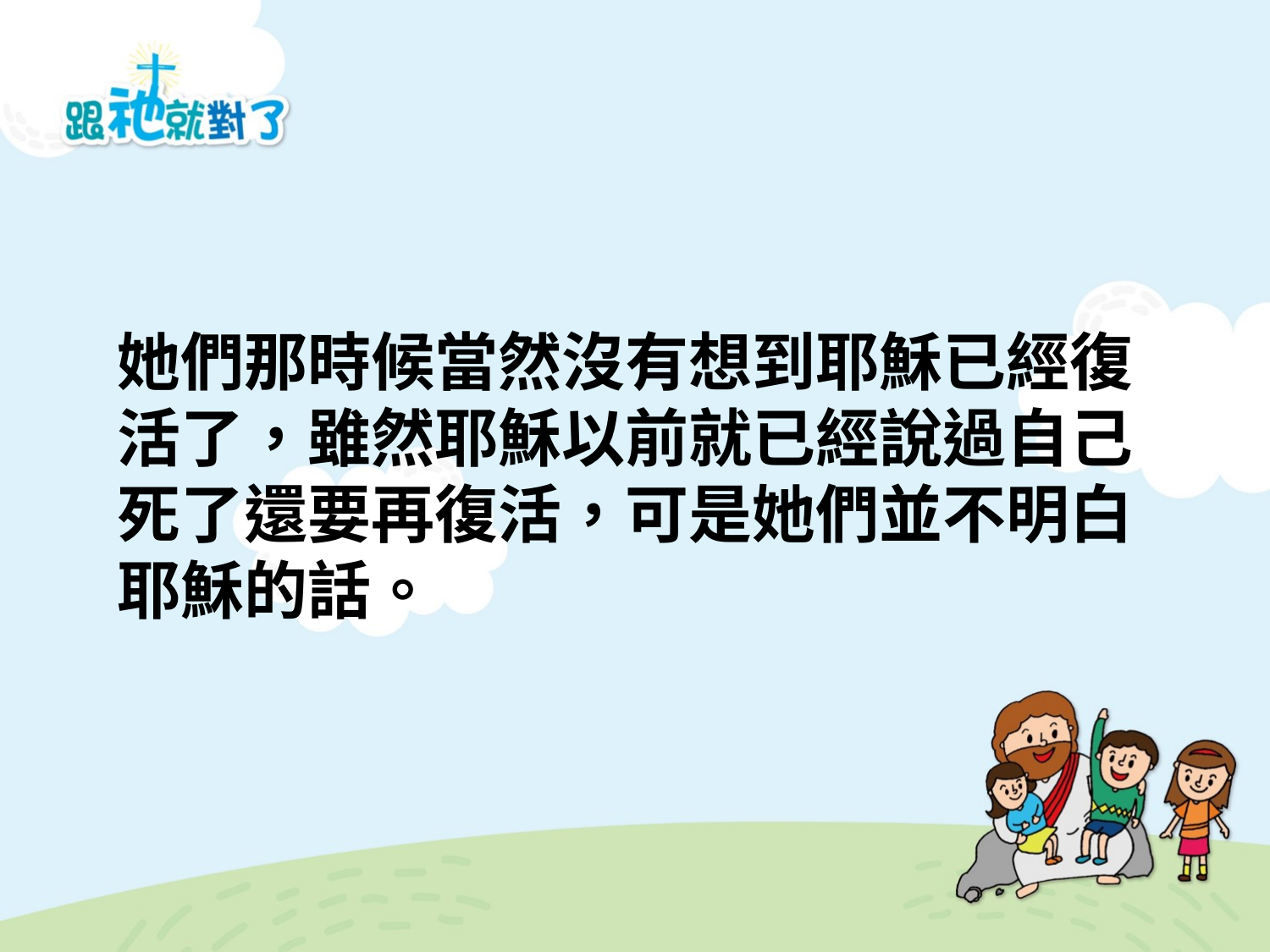

她們那時候當然沒有想到耶穌已經復活了，雖然耶穌以前就已經說過自己死了還要再復活，可是她們並不明白耶穌的話。